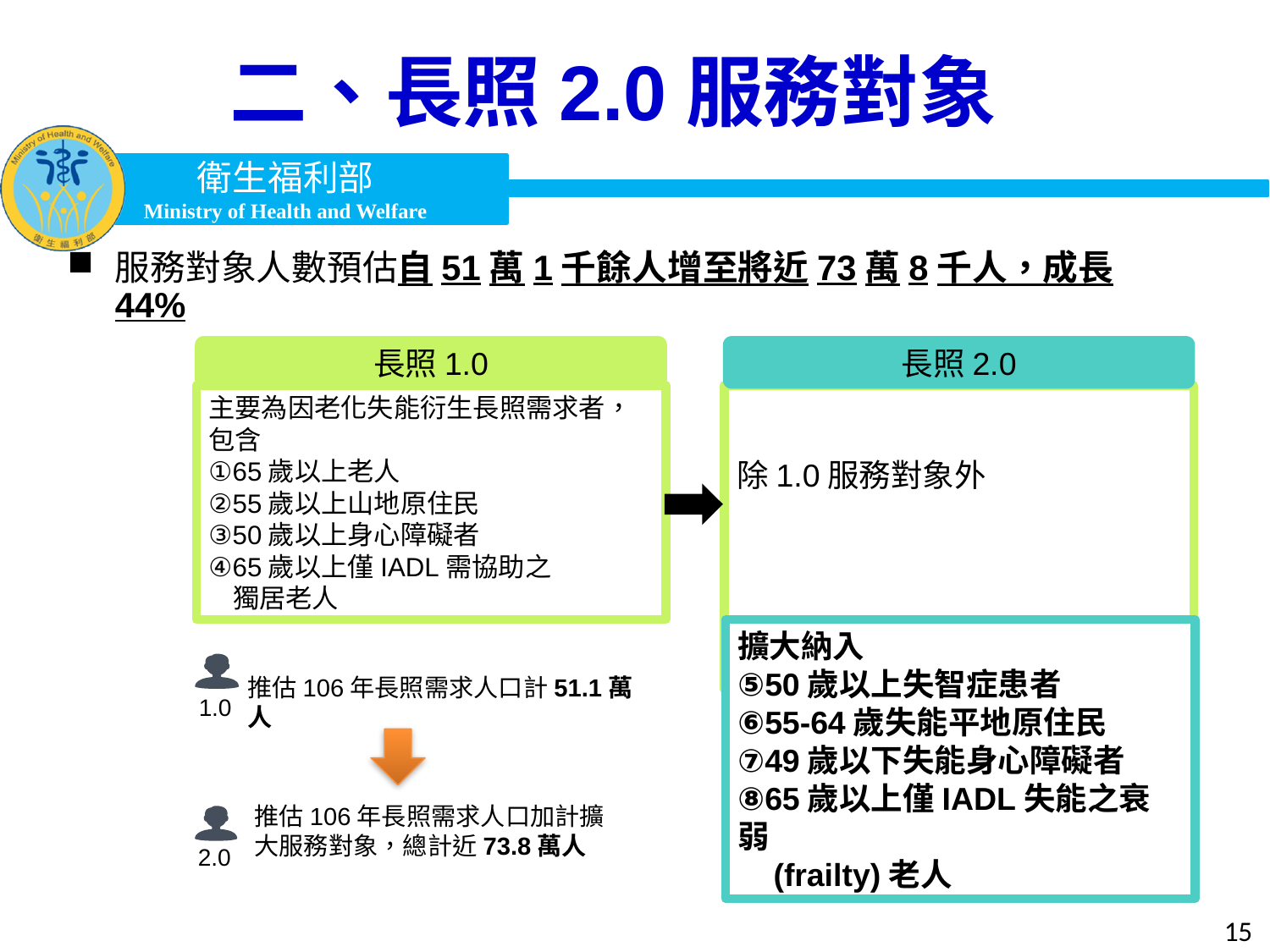

二、長照2.0服務對象
服務對象人數預估自51萬1千餘人增至將近73萬8千人，成長44%
長照1.0
主要為因老化失能衍生長照需求者，包含
①65歲以上老人
②55歲以上山地原住民
③50歲以上身心障礙者
④65歲以上僅IADL需協助之
   獨居老人
長照2.0

除1.0服務對象外

擴大納入
⑤50歲以上失智症患者
⑥55-64歲失能平地原住民
⑦49歲以下失能身心障礙者
⑧65歲以上僅IADL失能之衰弱
    (frailty)老人

推估106年長照需求人口計51.1萬人
1.0

推估106年長照需求人口加計擴大服務對象，總計近73.8萬人

2.0
15